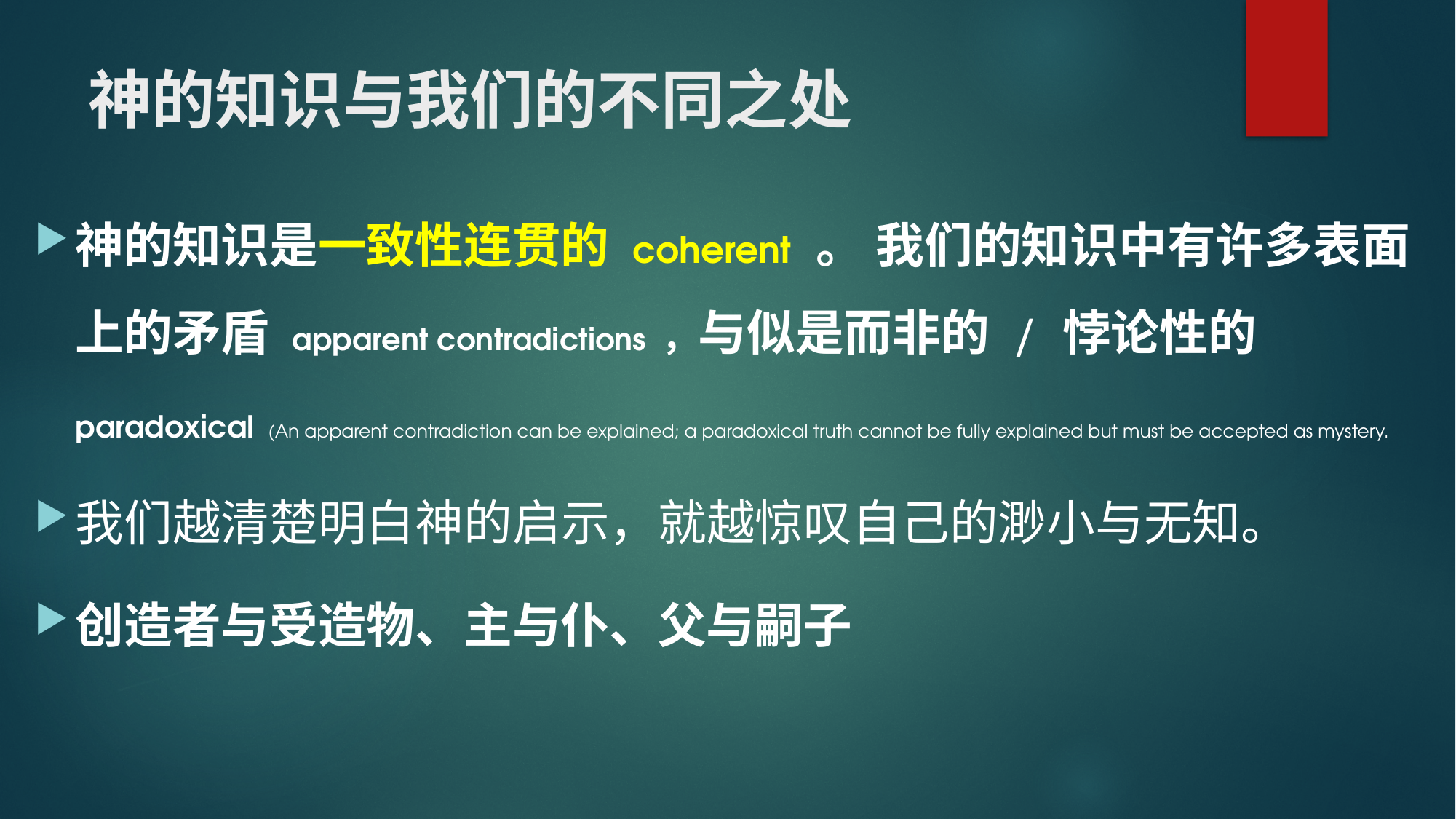

# 神的知识与我们的不同之处
神的知识是一致性连贯的 coherent 。 我们的知识中有许多表面上的矛盾 apparent contradictions ，与似是而非的 / 悖论性的 paradoxical (An apparent contradiction can be explained; a paradoxical truth cannot be fully explained but must be accepted as mystery.
我们越清楚明白神的启示，就越惊叹自己的渺小与无知。
创造者与受造物、主与仆、父与嗣子